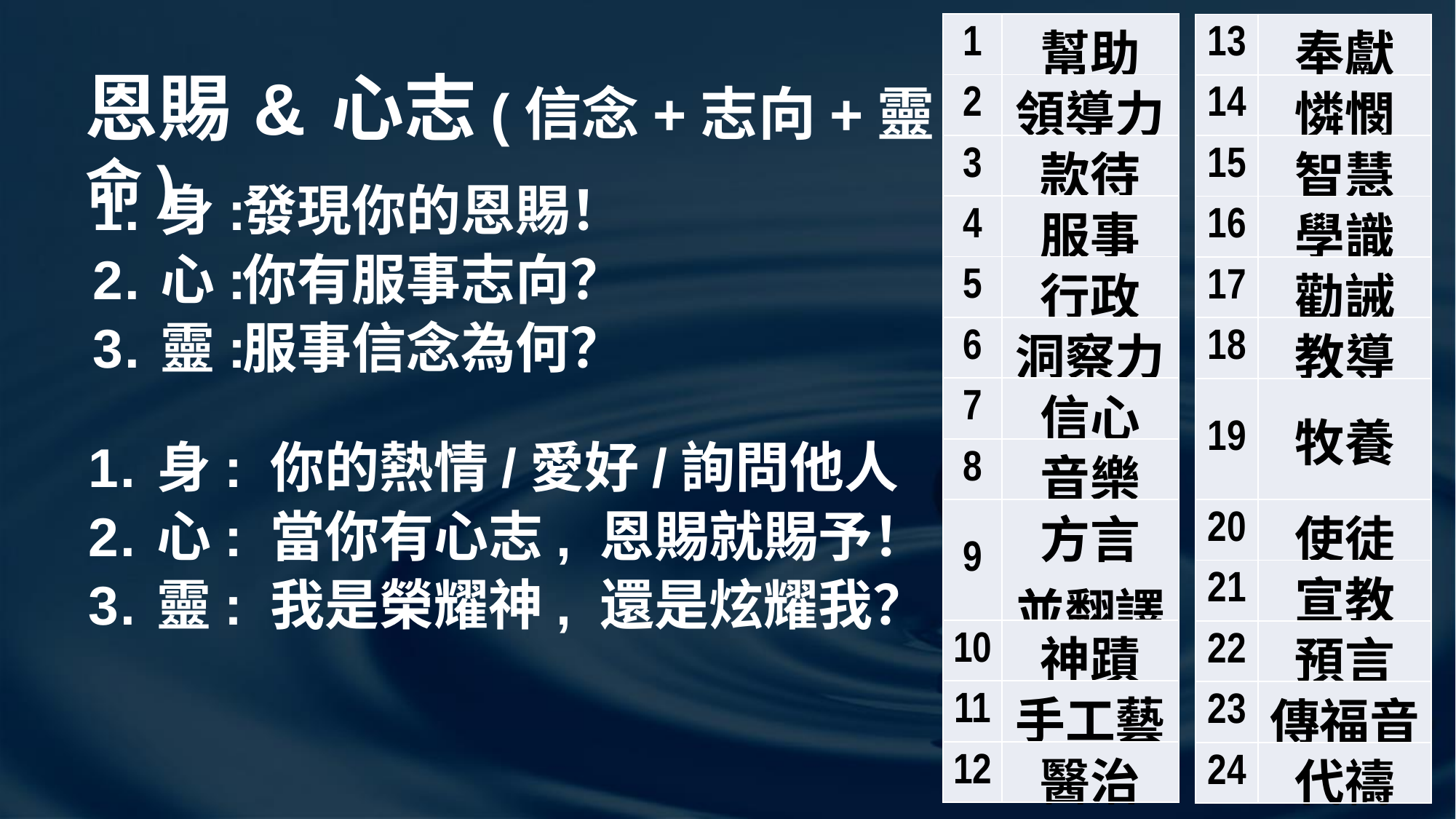

| 1 | 幫助 |
| --- | --- |
| 2 | 領導力 |
| 3 | 款待 |
| 4 | 服事 |
| 5 | 行政 |
| 6 | 洞察力 |
| 7 | 信心 |
| 8 | 音樂 |
| 9 | 方言 並翻譯 |
| 10 | 神蹟 |
| 11 | 手工藝 |
| 12 | 醫治 |
| 13 | 奉獻 |
| --- | --- |
| 14 | 憐憫 |
| 15 | 智慧 |
| 16 | 學識 |
| 17 | 勸誡 |
| 18 | 教導 |
| 19 | 牧養 |
| 20 | 使徒 |
| 21 | 宣教 |
| 22 | 預言 |
| 23 | 傳福音 |
| 24 | 代禱 |
恩賜 & 心志 (信念+志向+靈命)
發現你的恩賜！
你有服事志向？
服事信念為何？
身:
心:
靈:
身: 你的熱情/愛好/詢問他人
心: 當你有心志, 恩賜就賜予！
靈: 我是榮耀神, 還是炫耀我？